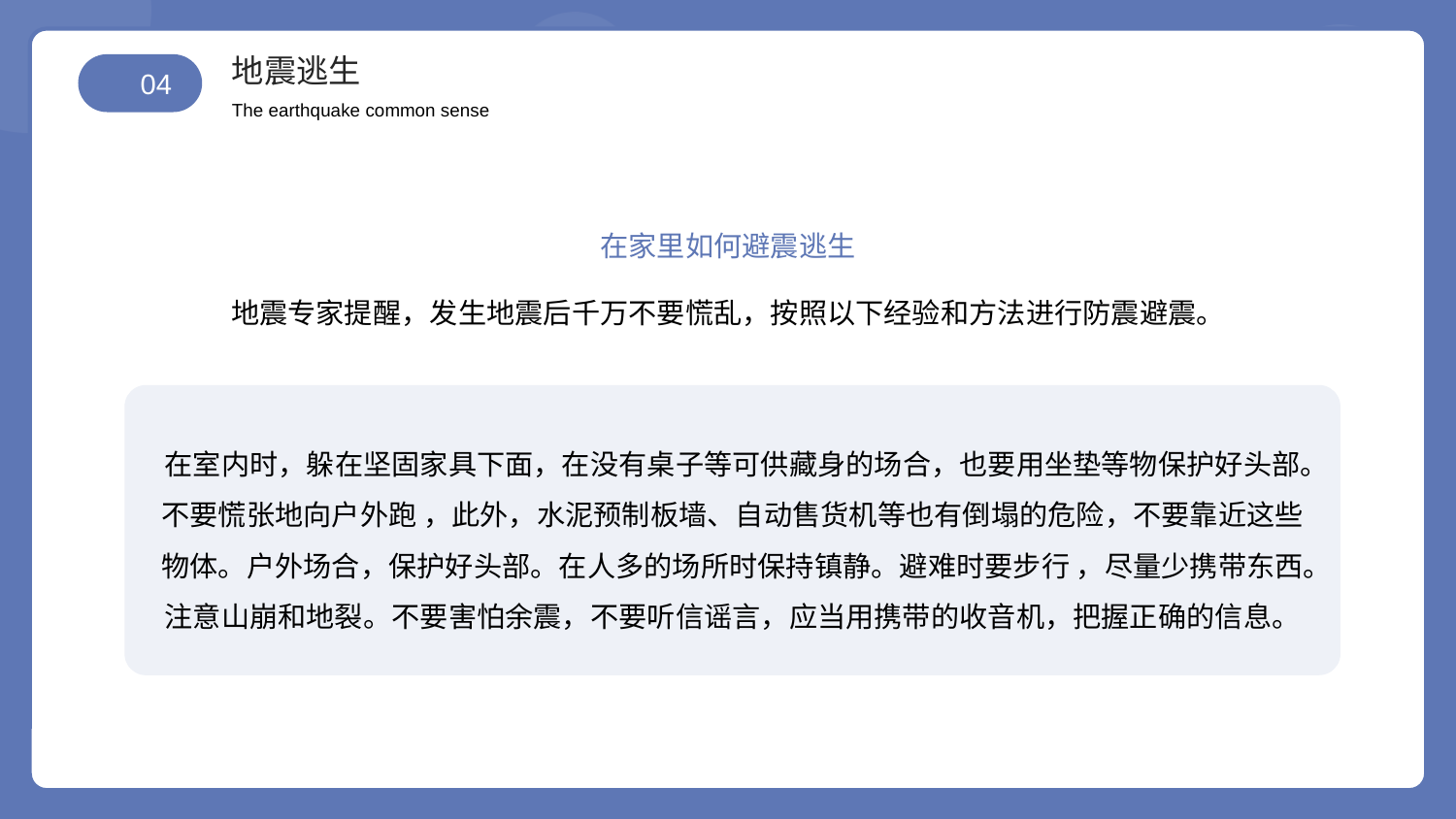

地震逃生
    04
The earthquake common sense
在家里如何避震逃生
地震专家提醒，发生地震后千万不要慌乱，按照以下经验和方法进行防震避震。

在室内时，躲在坚固家具下面，在没有桌子等可供藏身的场合，也要用坐垫等物保护好头部。
不要慌张地向户外跑 ，此外，水泥预制板墙、自动售货机等也有倒塌的危险，不要靠近这些物体。户外场合，保护好头部。在人多的场所时保持镇静。避难时要步行 ，尽量少携带东西。
注意山崩和地裂。不要害怕余震，不要听信谣言，应当用携带的收音机，把握正确的信息。